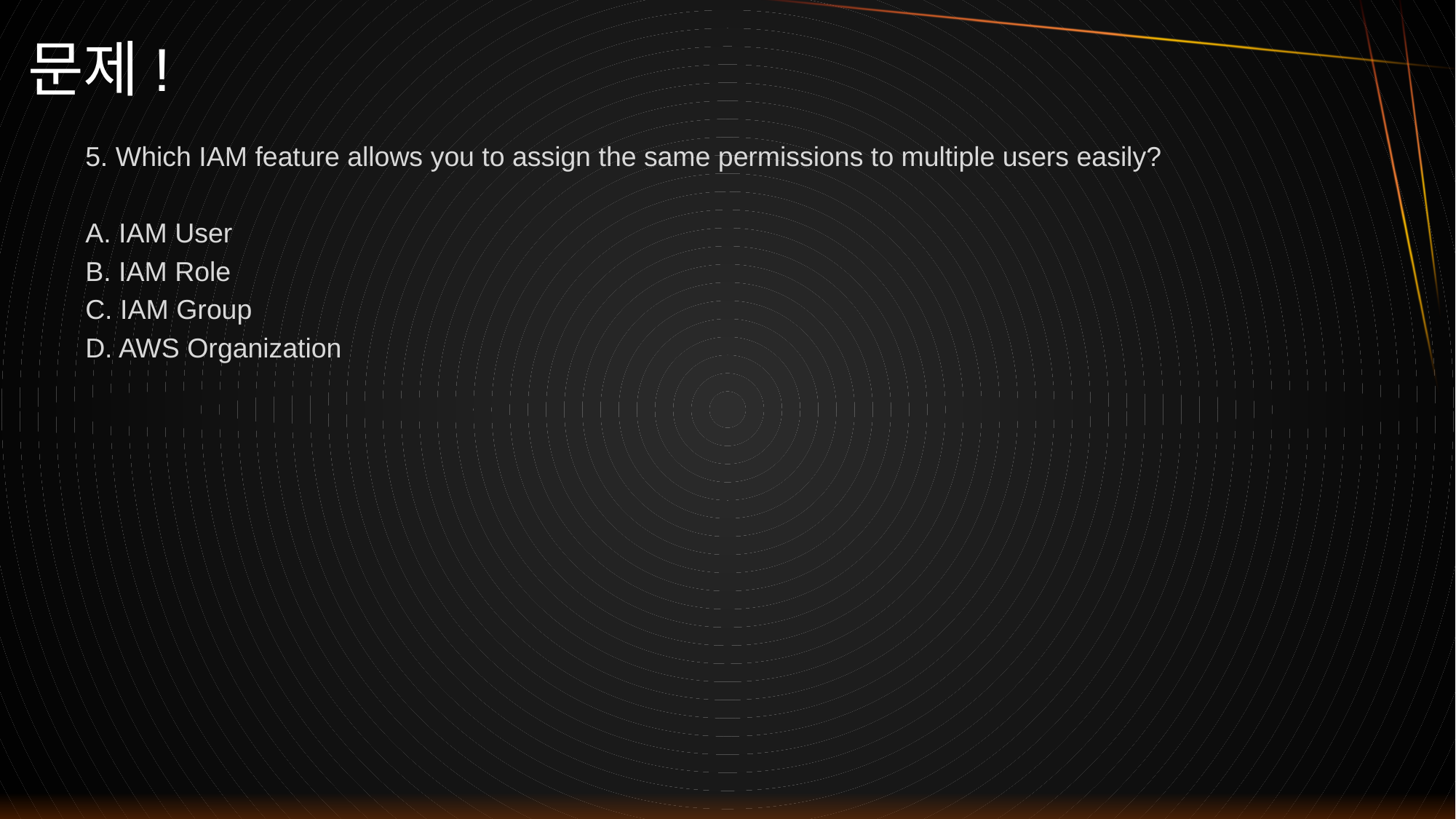

# 문제!
5. Which IAM feature allows you to assign the same permissions to multiple users easily?

A. IAM User
B. IAM Role
C. IAM Group
D. AWS Organization